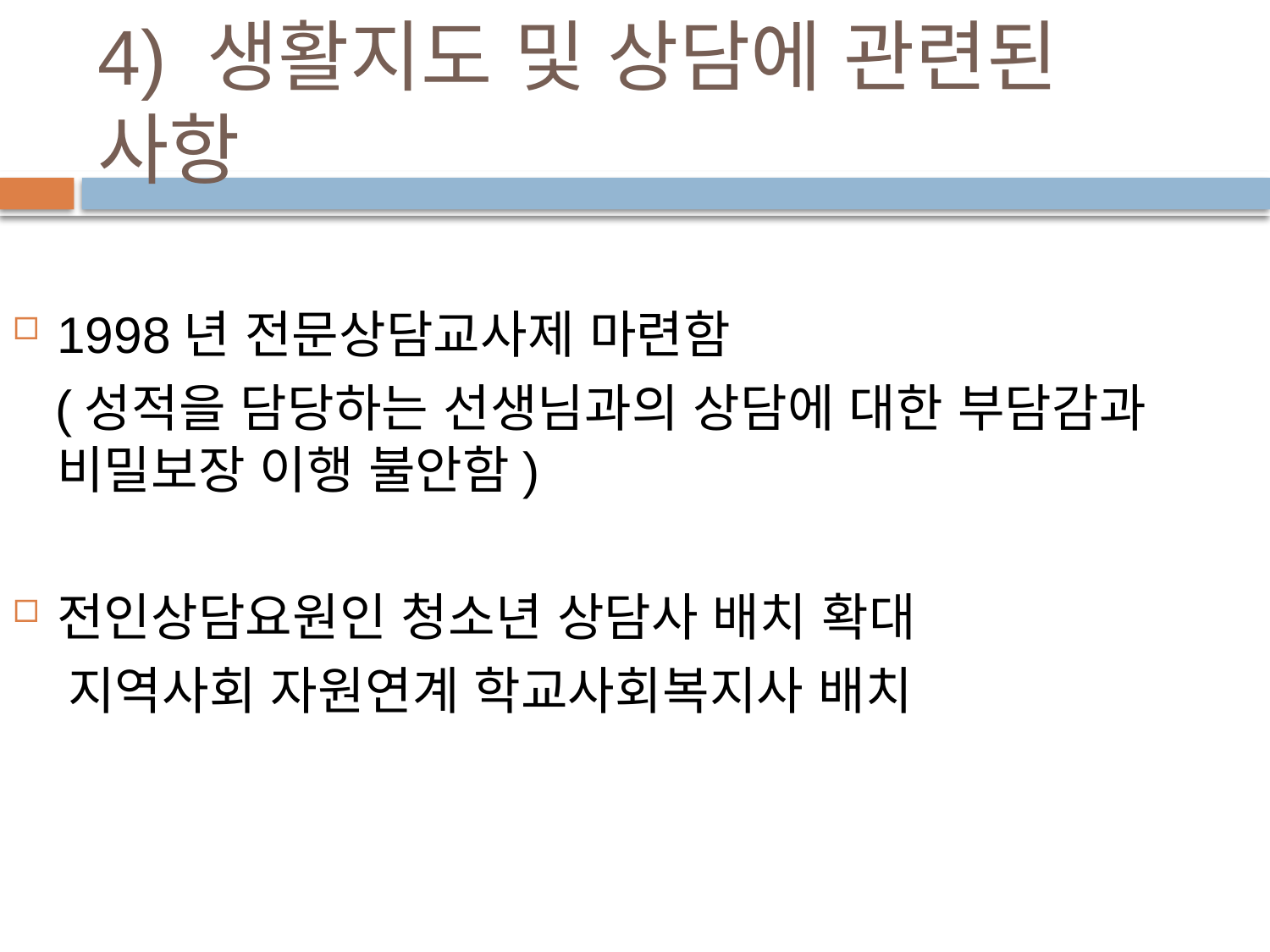

# 4) 생활지도 및 상담에 관련된 사항

1998년 전문상담교사제 마련함
   (성적을 담당하는 선생님과의 상담에 대한 부담감과 비밀보장 이행 불안함)

전인상담요원인 청소년 상담사 배치 확대
   지역사회 자원연계 학교사회복지사 배치